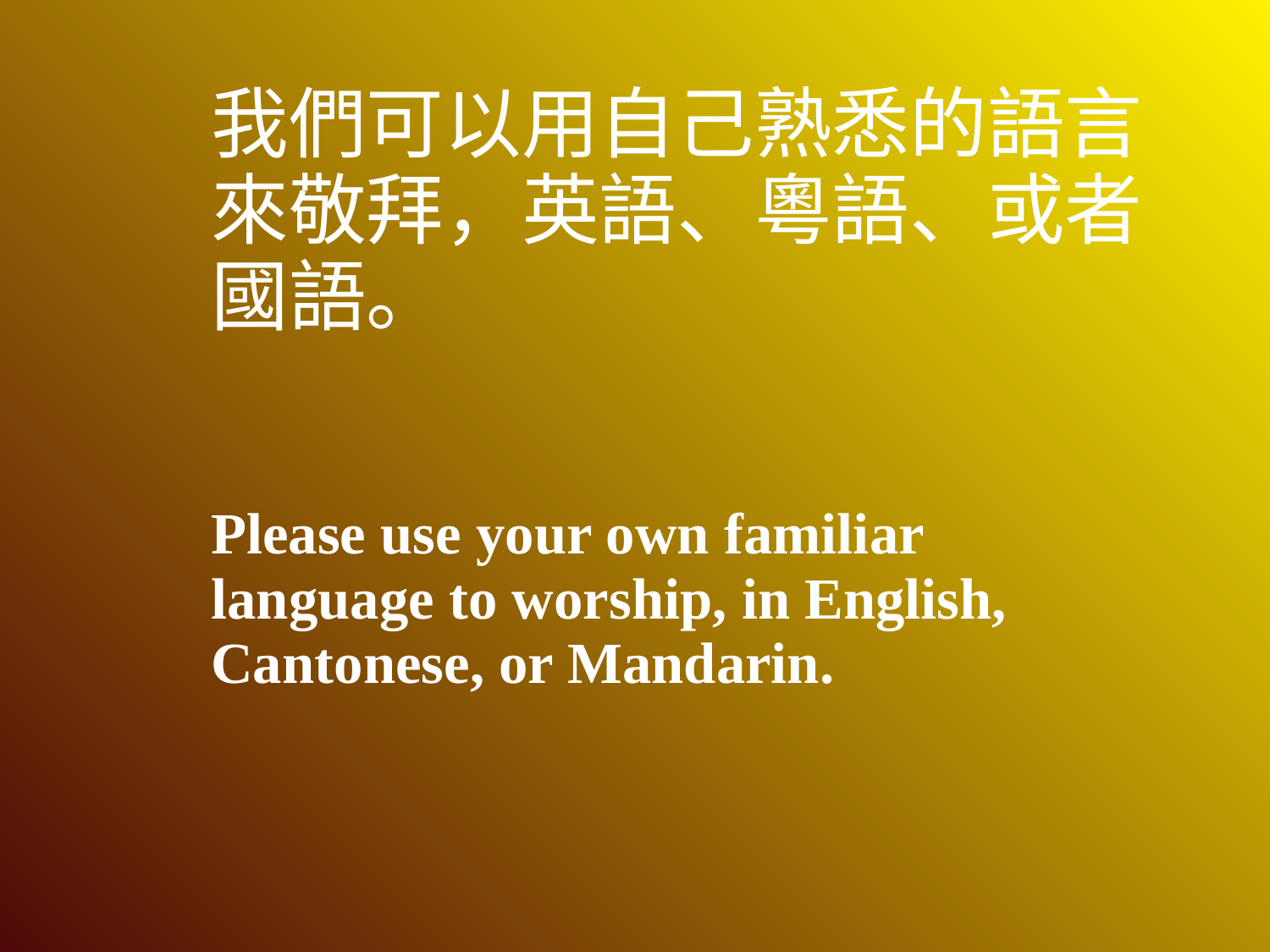

我們可以用自己熟悉的語言來敬拜，英語、粵語、或者國語。
Please use your own familiar language to worship, in English, Cantonese, or Mandarin.